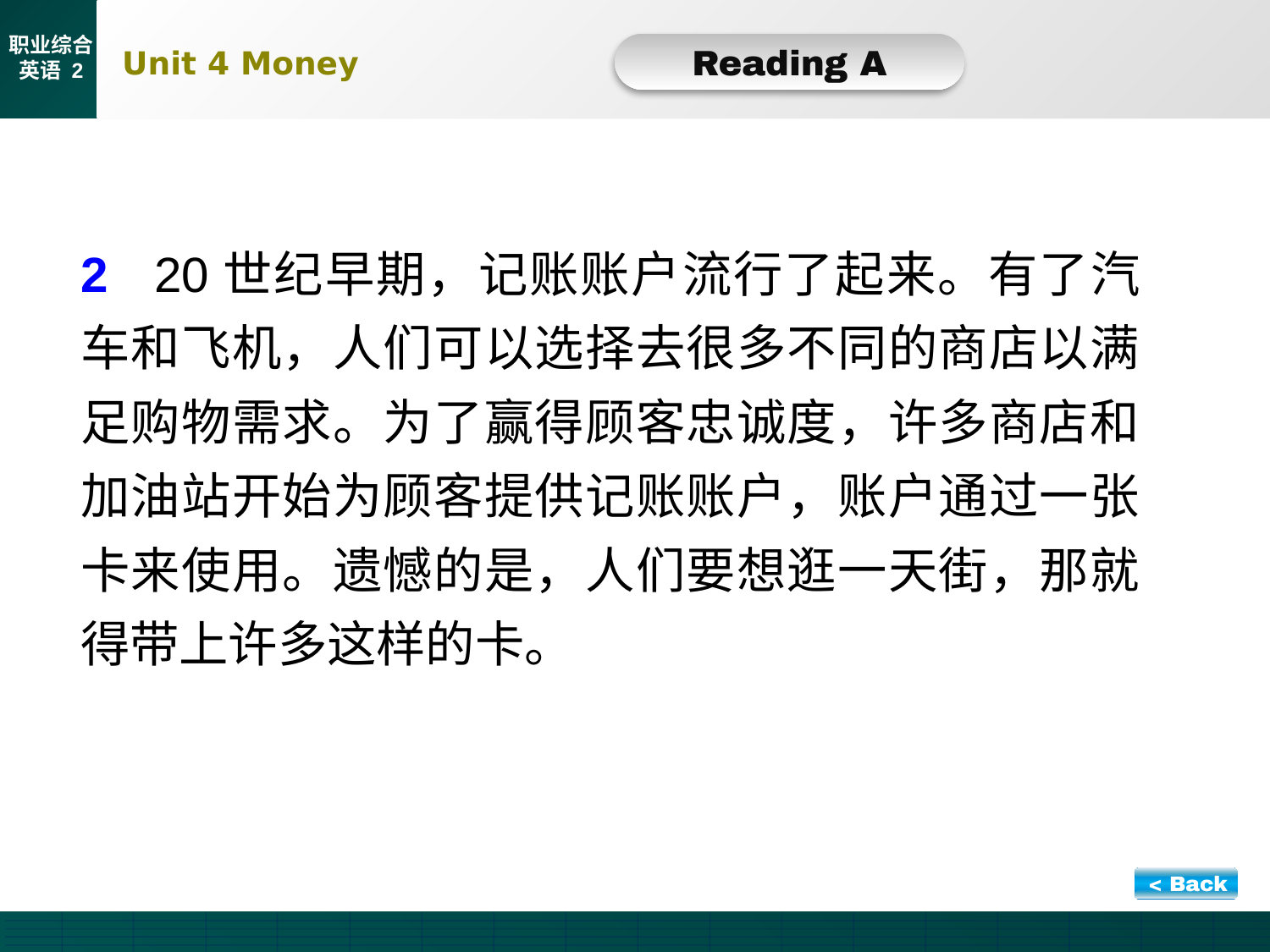

Reading A
A-Trans-2
2   20世纪早期，记账账户流行了起来。有了汽车和飞机，人们可以选择去很多不同的商店以满足购物需求。为了赢得顾客忠诚度，许多商店和加油站开始为顾客提供记账账户，账户通过一张卡来使用。遗憾的是，人们要想逛一天街，那就得带上许多这样的卡。
< Back